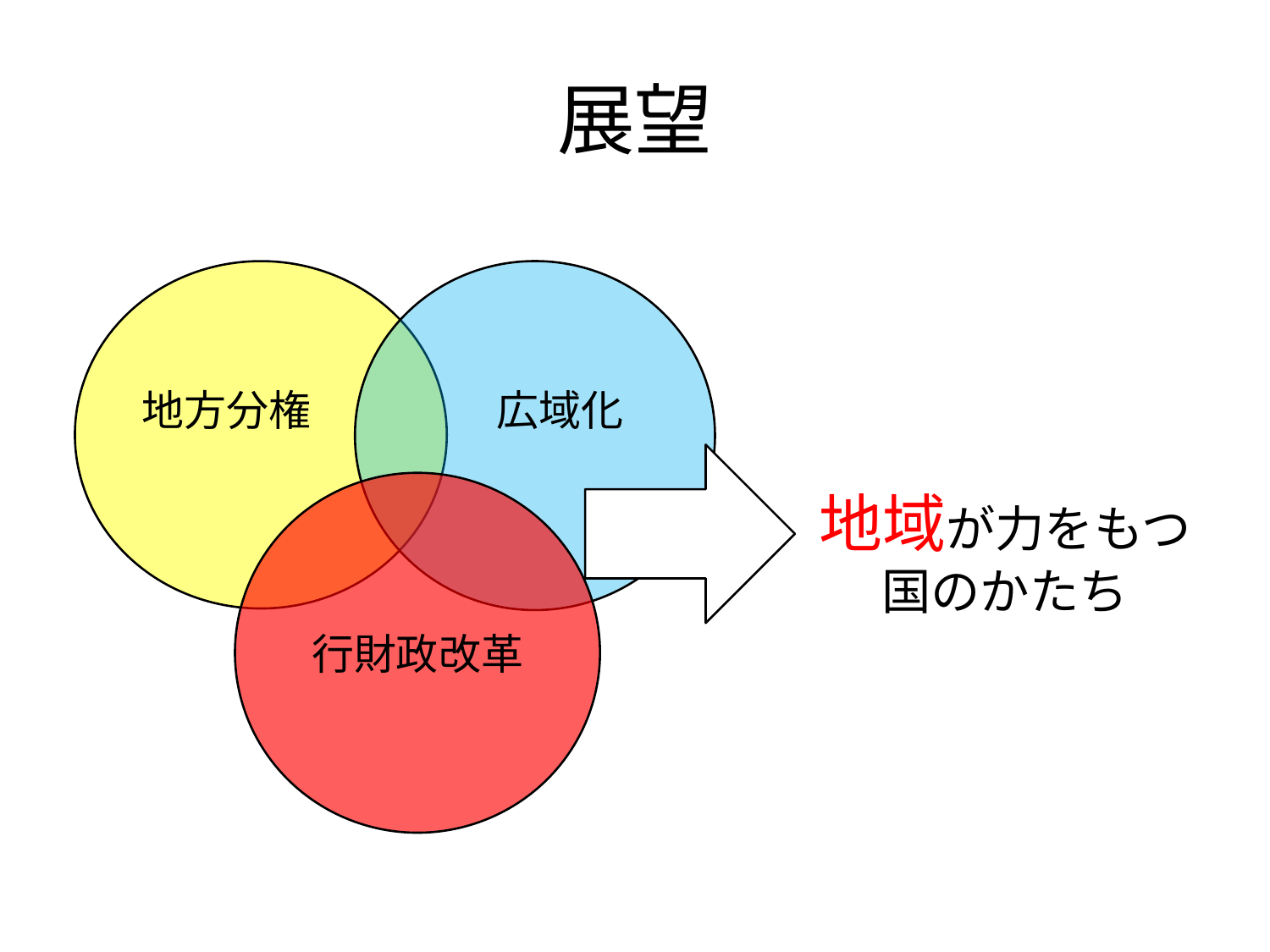

# 展望
　広域化

地方分権

行財政改革

地域が力をもつ
国のかたち